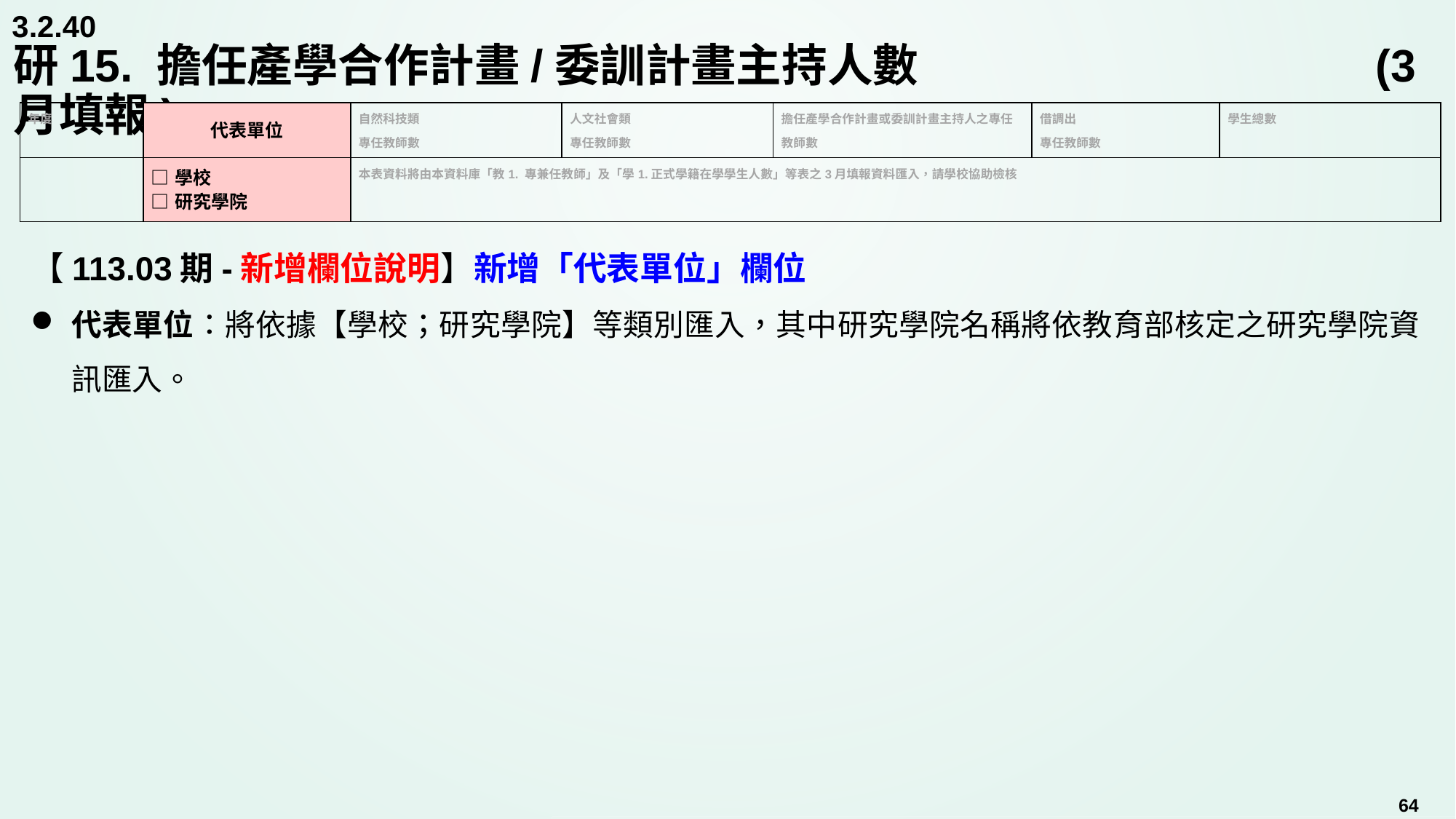

3.2.40
# 研15. 擔任產學合作計畫/委訓計畫主持人數	     		    	    (3月填報)
| 年度 | 代表單位 | 自然科技類 專任教師數 | 人文社會類 專任教師數 | 擔任產學合作計畫或委訓計畫主持人之專任教師數 | 借調出 專任教師數 | 學生總數 |
| --- | --- | --- | --- | --- | --- | --- |
|  | □學校 □研究學院 | 本表資料將由本資料庫「教1. 專兼任教師」及「學1.正式學籍在學學生人數」等表之3月填報資料匯入，請學校協助檢核 |  |  |  |  |
【113.03期-新增欄位說明】新增「代表單位」欄位
代表單位：將依據【學校；研究學院】等類別匯入，其中研究學院名稱將依教育部核定之研究學院資訊匯入。